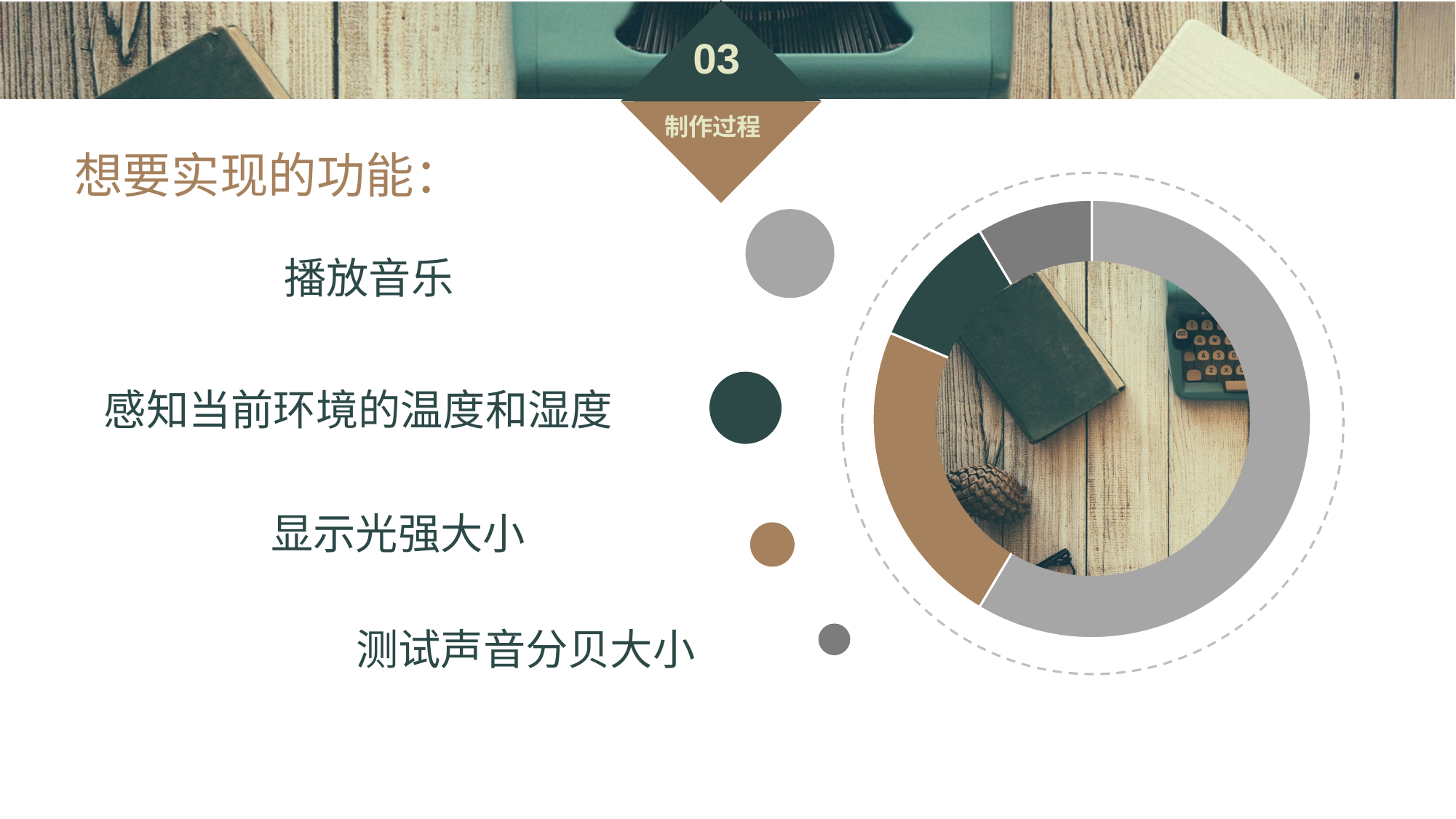

03
制作过程
想要实现的功能：

### Chart

| Category | 销售额 |
|---|---|
| 第一季度 | 8.200000000000001 |
| 第二季度 | 3.2 |
| 第三季度 | 1.4 |
| 第四季度 | 1.2 |

播放音乐

DATA
DISPLAY

感知当前环境的温度和湿度
显示光强大小

测试声音分贝大小